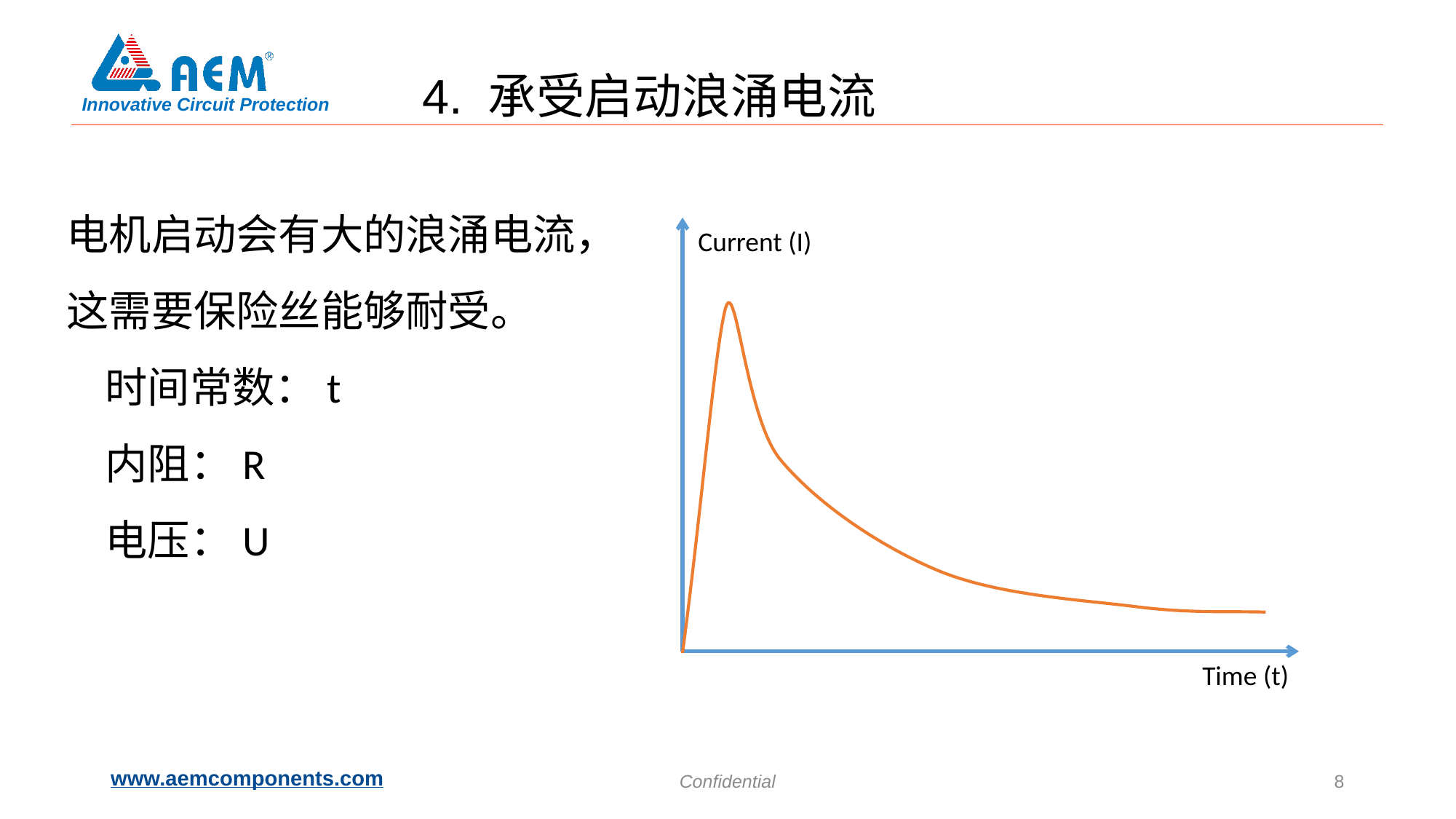

4. 承受启动浪涌电流
电机启动会有大的浪涌电流，这需要保险丝能够耐受。
   时间常数：t
   内阻：R
   电压：U
Current (I)

Time (t)
Confidential
8